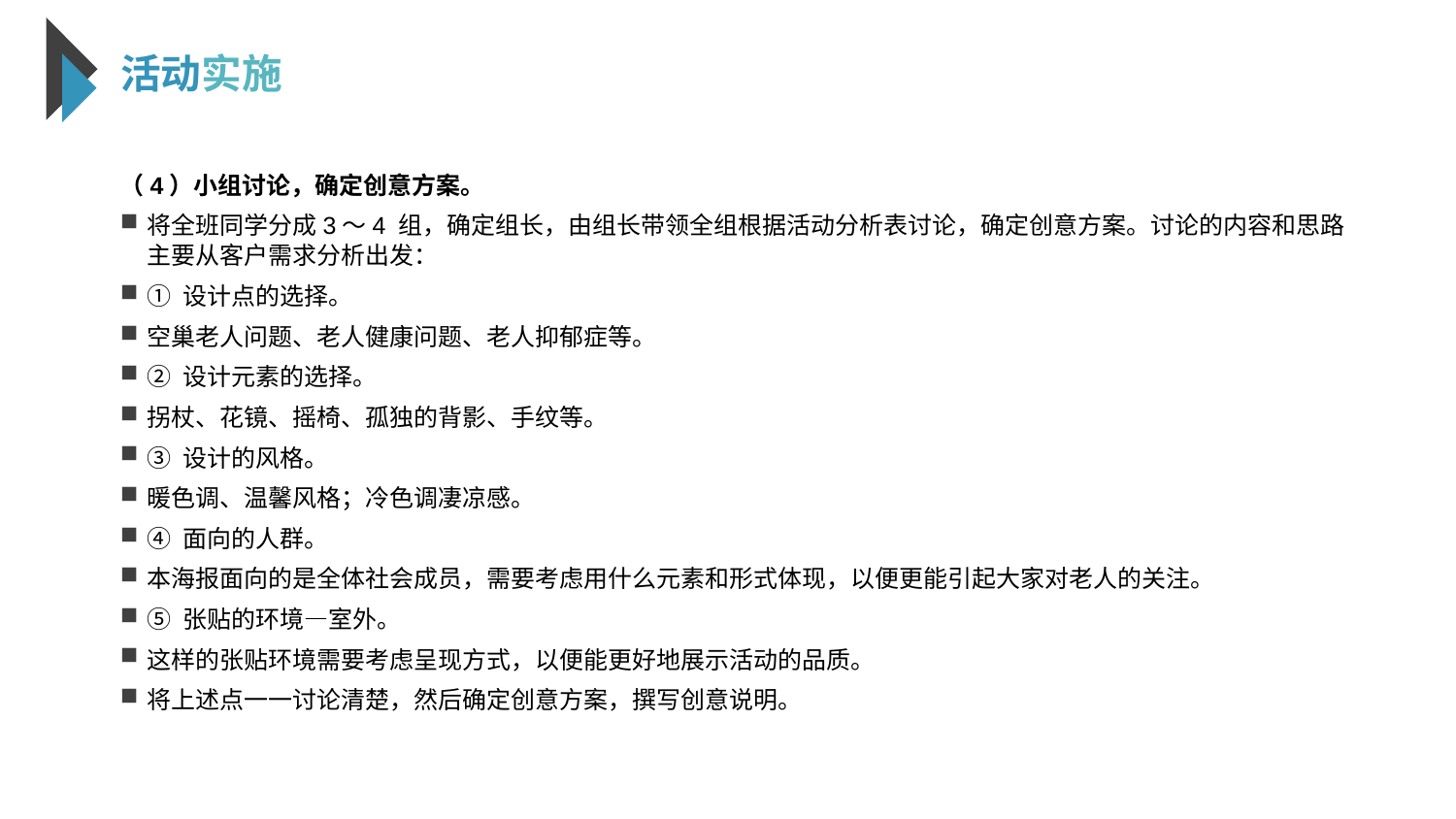

活动实施

（4）小组讨论，确定创意方案。
将全班同学分成3～4 组，确定组长，由组长带领全组根据活动分析表讨论，确定创意方案。讨论的内容和思路主要从客户需求分析出发：
① 设计点的选择。
空巢老人问题、老人健康问题、老人抑郁症等。
② 设计元素的选择。
拐杖、花镜、摇椅、孤独的背影、手纹等。
③ 设计的风格。
暖色调、温馨风格；冷色调凄凉感。
④ 面向的人群。
本海报面向的是全体社会成员，需要考虑用什么元素和形式体现，以便更能引起大家对老人的关注。
⑤ 张贴的环境—室外。
这样的张贴环境需要考虑呈现方式，以便能更好地展示活动的品质。
将上述点一一讨论清楚，然后确定创意方案，撰写创意说明。